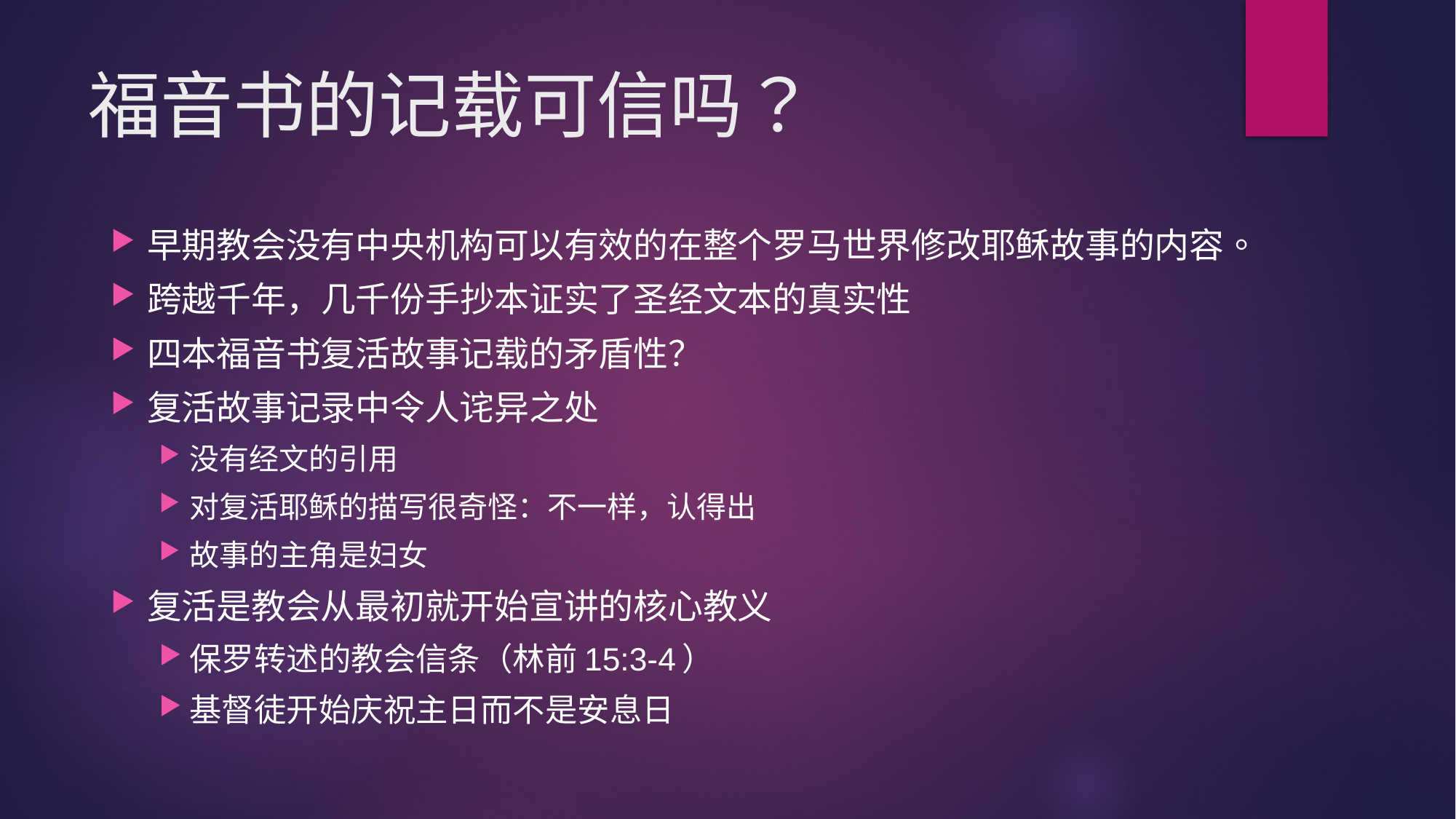

# 福音书的记载可信吗？
早期教会没有中央机构可以有效的在整个罗马世界修改耶稣故事的内容。
跨越千年，几千份手抄本证实了圣经文本的真实性
四本福音书复活故事记载的矛盾性？
复活故事记录中令人诧异之处
没有经文的引用
对复活耶稣的描写很奇怪：不一样，认得出
故事的主角是妇女
复活是教会从最初就开始宣讲的核心教义
保罗转述的教会信条（林前15:3-4）
基督徒开始庆祝主日而不是安息日